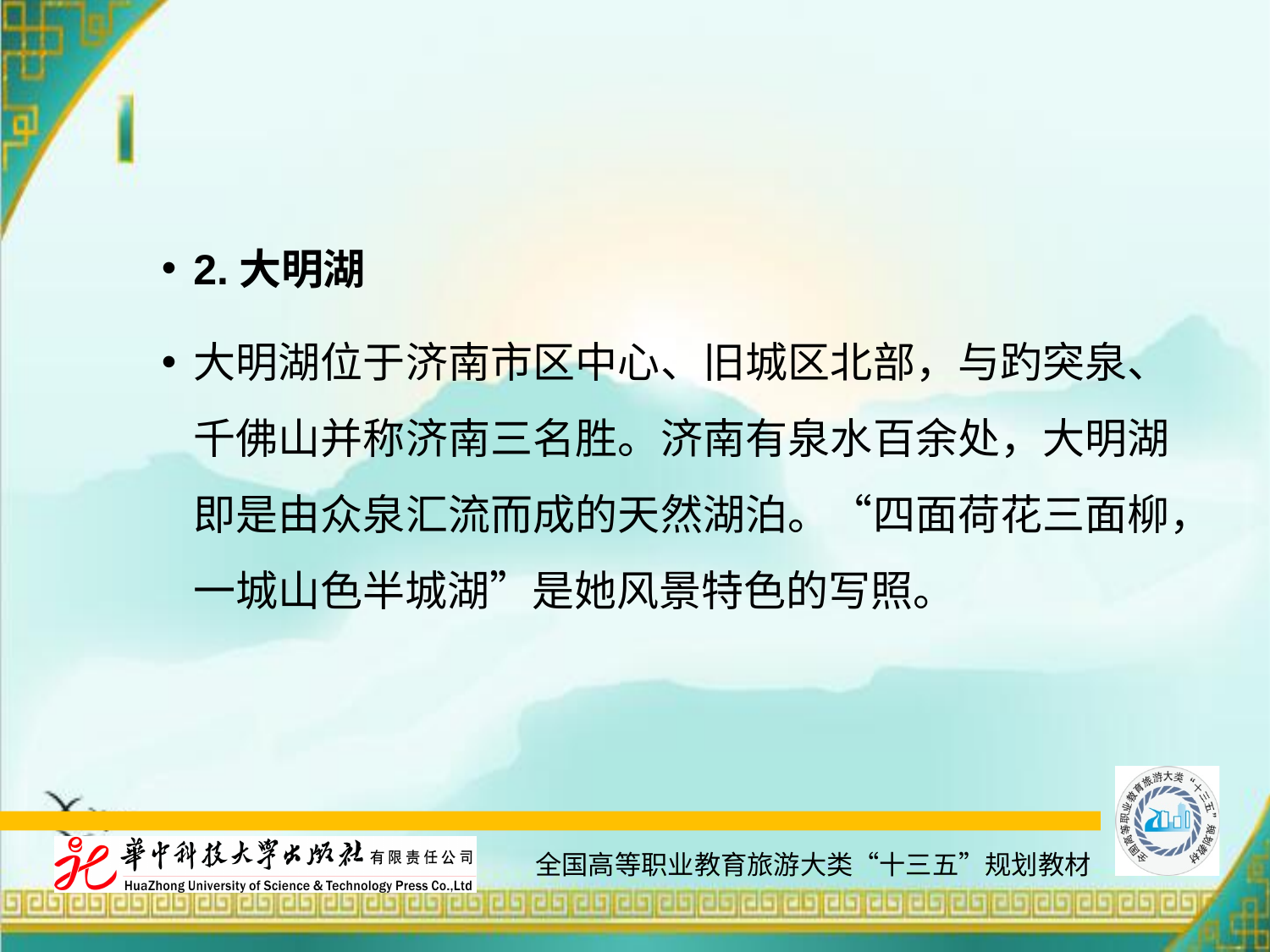

#
2.大明湖
大明湖位于济南市区中心、旧城区北部，与趵突泉、千佛山并称济南三名胜。济南有泉水百余处，大明湖即是由众泉汇流而成的天然湖泊。“四面荷花三面柳，一城山色半城湖”是她风景特色的写照。